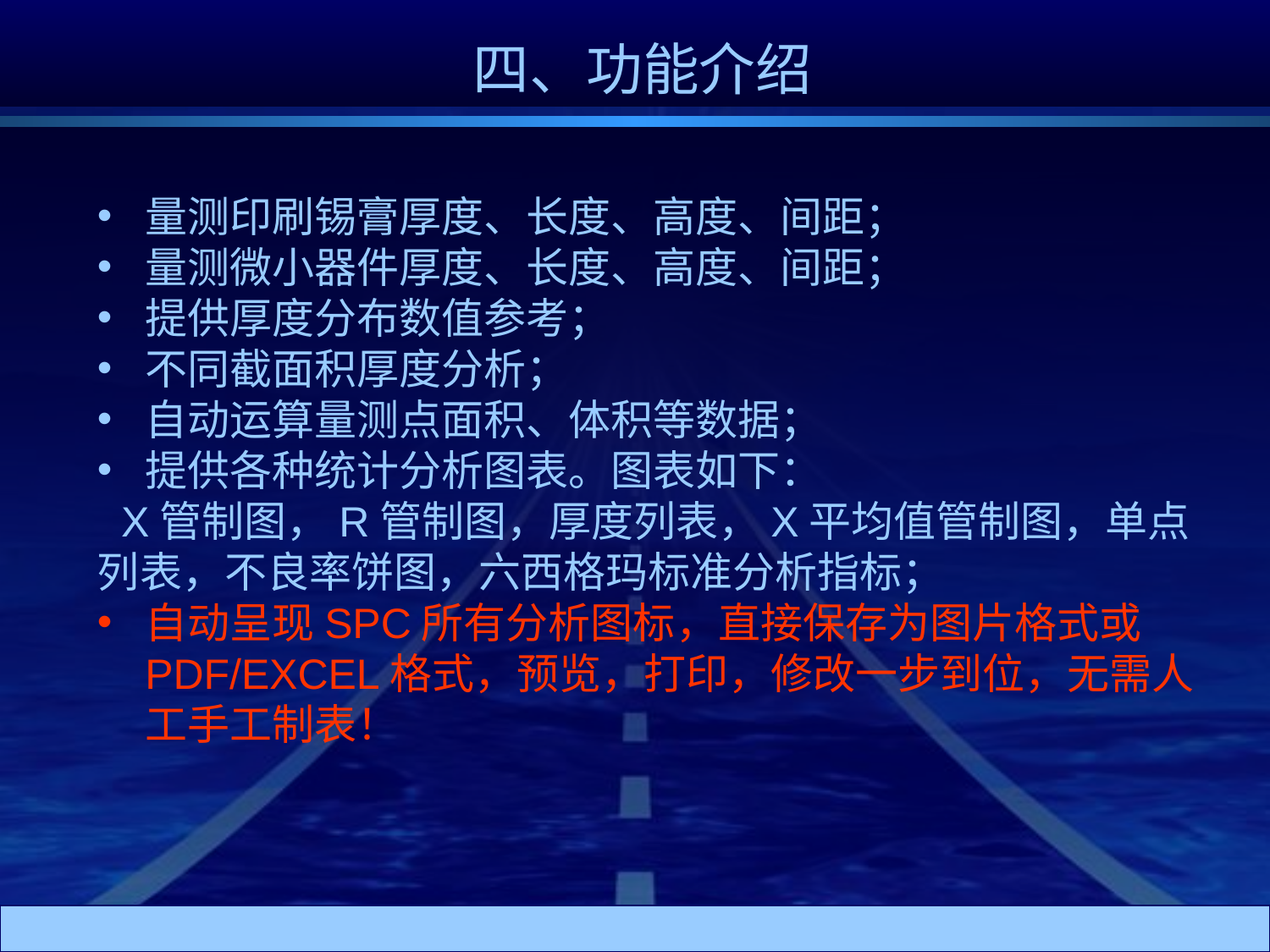

# 四、功能介绍
量测印刷锡膏厚度、长度、高度、间距；
量测微小器件厚度、长度、高度、间距；
提供厚度分布数值参考；
不同截面积厚度分析；
自动运算量测点面积、体积等数据；
提供各种统计分析图表。图表如下：
  X管制图，R管制图，厚度列表，X平均值管制图，单点列表，不良率饼图，六西格玛标准分析指标；
自动呈现SPC所有分析图标，直接保存为图片格式或PDF/EXCEL格式，预览，打印，修改一步到位，无需人工手工制表！